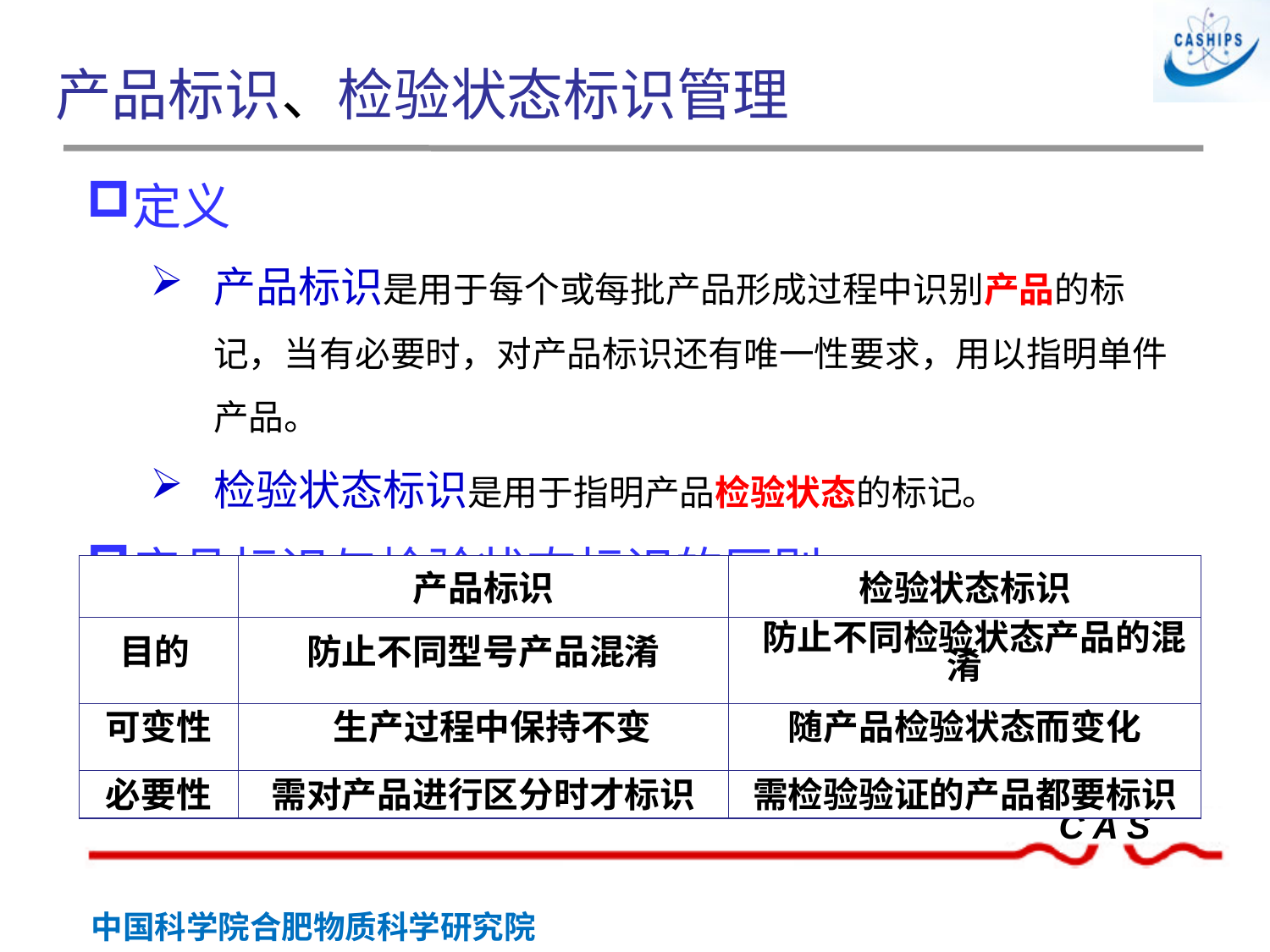

# 产品标识、检验状态标识管理
定义
产品标识是用于每个或每批产品形成过程中识别产品的标记，当有必要时，对产品标识还有唯一性要求，用以指明单件产品。
检验状态标识是用于指明产品检验状态的标记。

产品标识与检验状态标识的区别

  胶印章
|  | 产品标识 | 检验状态标识 |
| --- | --- | --- |
| 目的 | 防止不同型号产品混淆 | 防止不同检验状态产品的混淆 |
| 可变性 | 生产过程中保持不变 | 随产品检验状态而变化 |
| 必要性 | 需对产品进行区分时才标识 | 需检验验证的产品都要标识 |
封印章